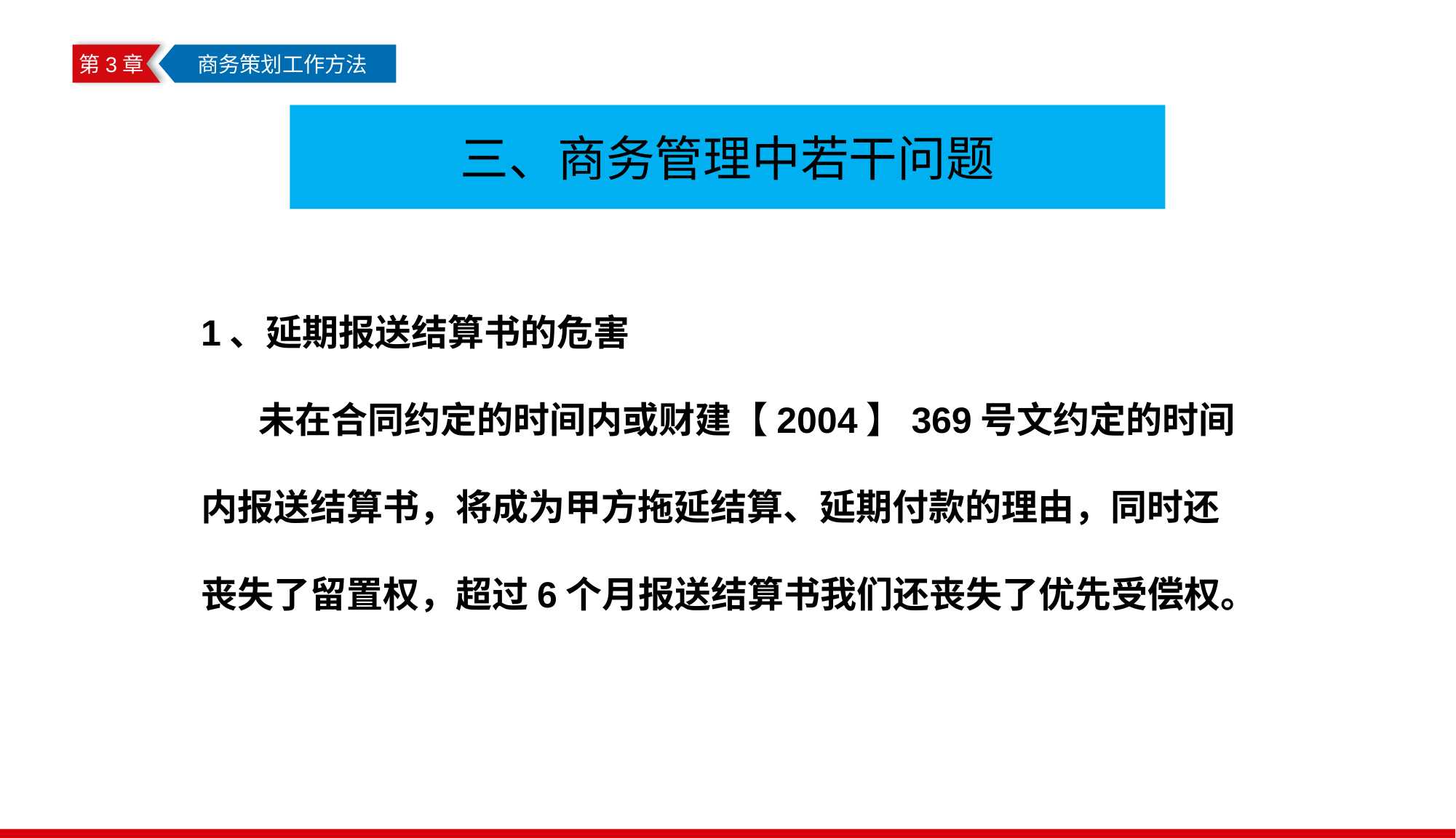

第3章
    商务策划工作方法
三、商务管理中若干问题

1、延期报送结算书的危害
      未在合同约定的时间内或财建【2004】369号文约定的时间内报送结算书，将成为甲方拖延结算、延期付款的理由，同时还丧失了留置权，超过6个月报送结算书我们还丧失了优先受偿权。